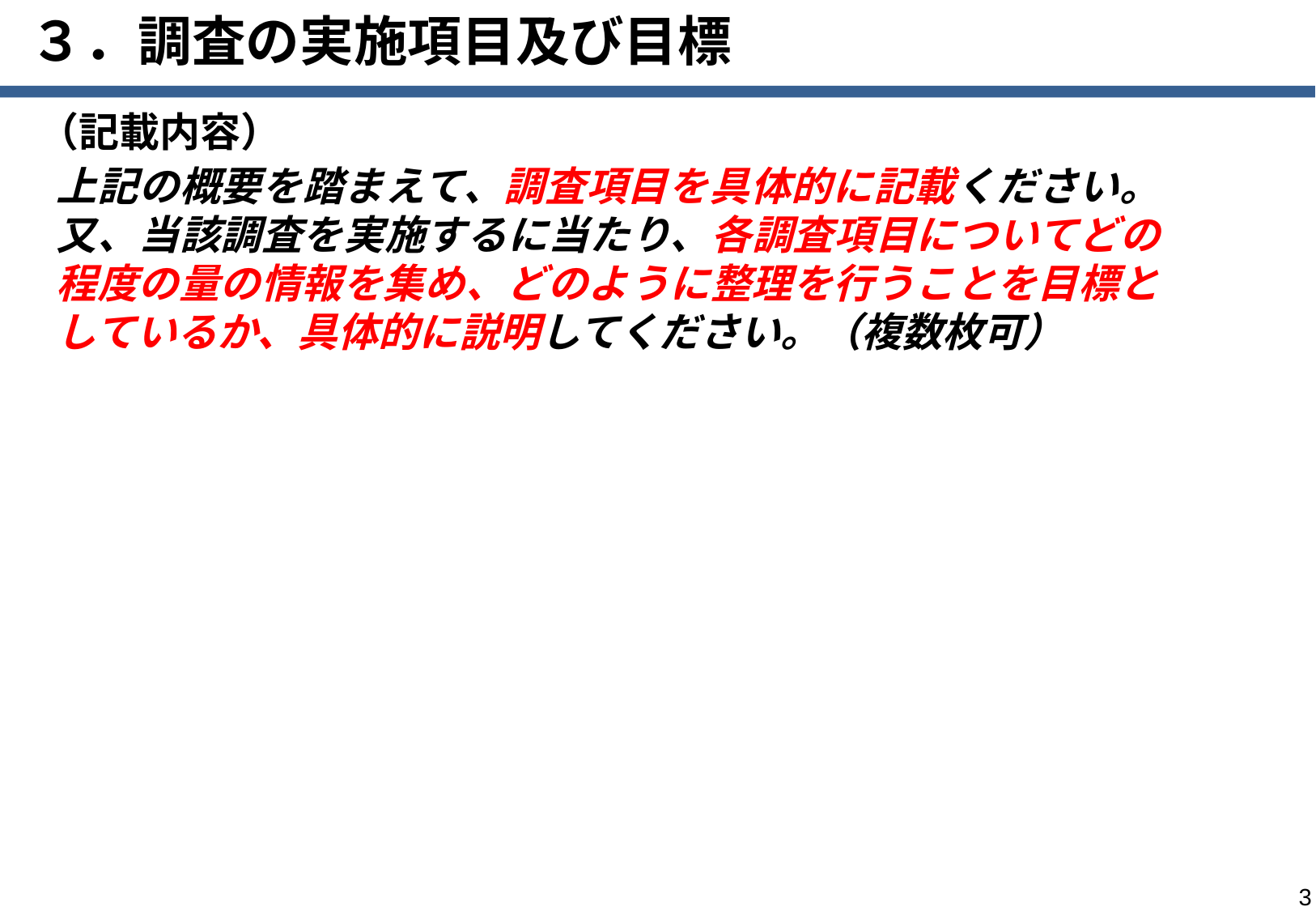

３．調査の実施項目及び目標
（記載内容）
上記の概要を踏まえて、調査項目を具体的に記載ください。又、当該調査を実施するに当たり、各調査項目についてどの程度の量の情報を集め、どのように整理を行うことを目標としているか、具体的に説明してください。（複数枚可）

3